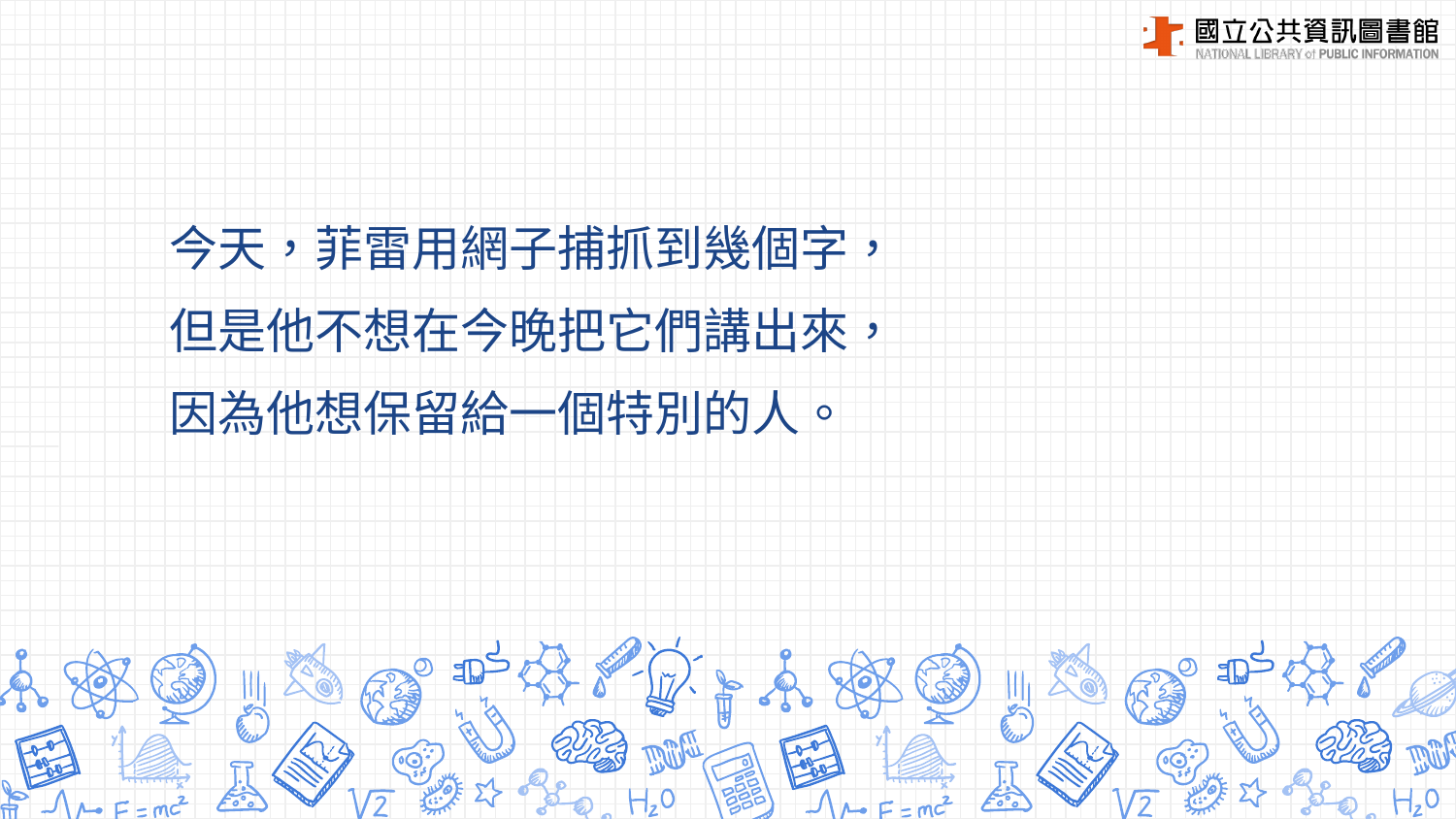

今天，菲雷用網子捕抓到幾個字，
但是他不想在今晚把它們講出來，
因為他想保留給一個特別的人。